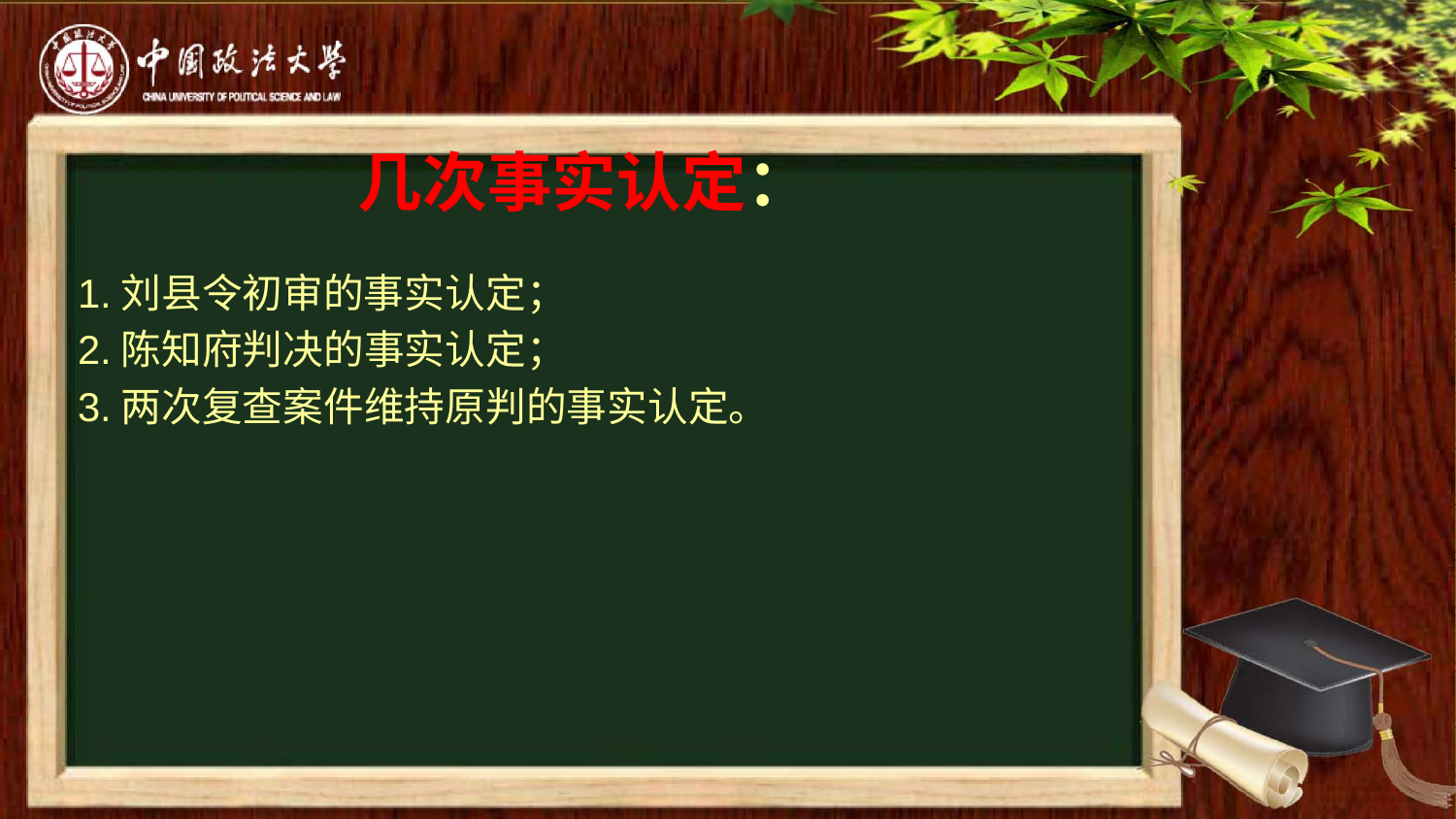

# 几次事实认定：
1.刘县令初审的事实认定；
2.陈知府判决的事实认定；
3.两次复查案件维持原判的事实认定。